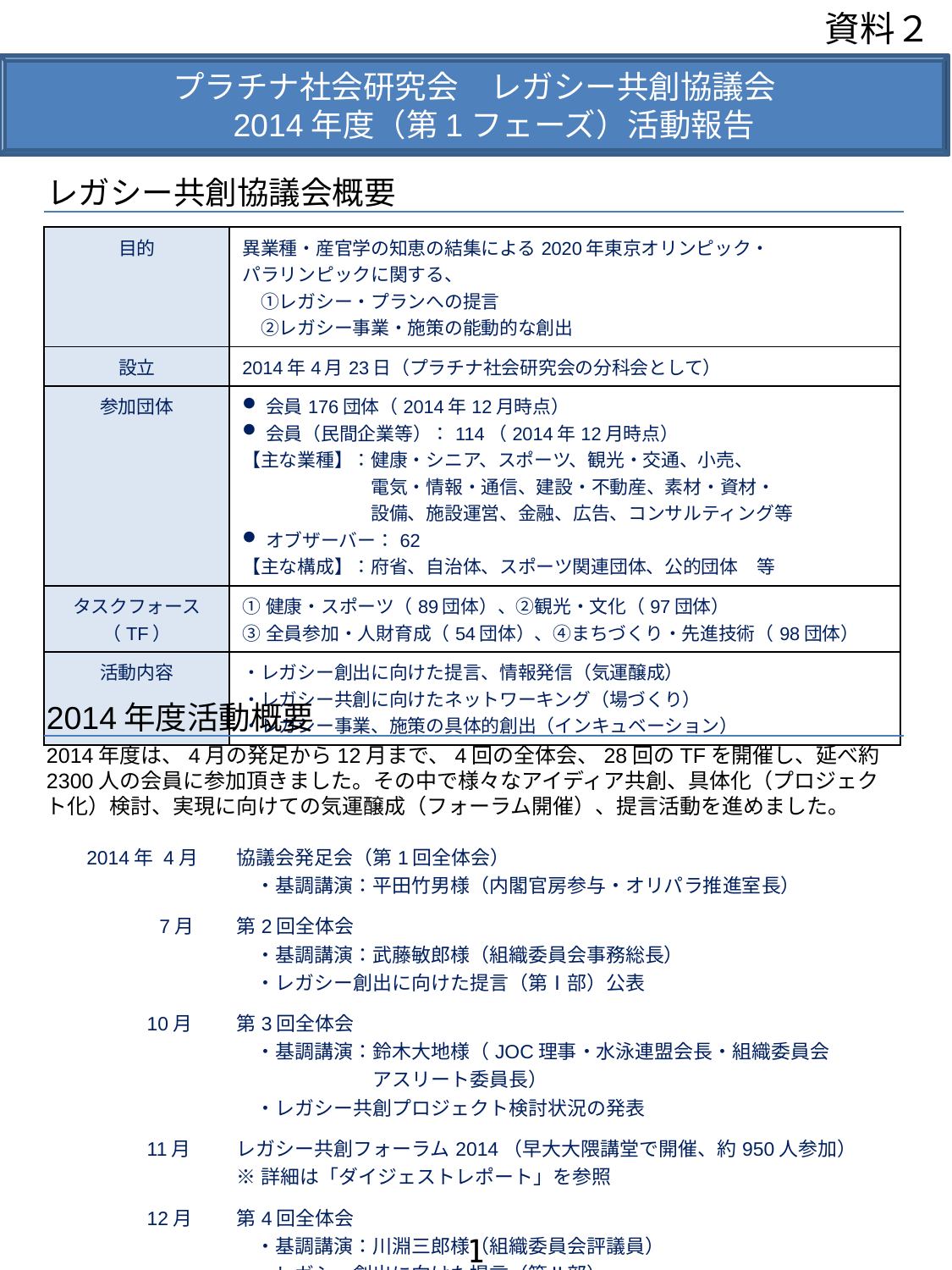

資料２
プラチナ社会研究会　レガシー共創協議会
　2014年度（第1フェーズ）活動報告
レガシー共創協議会概要
| 目的 | 異業種・産官学の知恵の結集による2020年東京オリンピック・ パラリンピックに関する、 　①レガシー・プランへの提言 　②レガシー事業・施策の能動的な創出 |
| --- | --- |
| 設立 | 2014年4月23日（プラチナ社会研究会の分科会として） |
| 参加団体 | 会員176団体（2014年12月時点） 会員（民間企業等）：114（2014年12月時点） 【主な業種】：健康・シニア、スポーツ、観光・交通、小売、 　　　　　　　電気・情報・通信、建設・不動産、素材・資材・ 　　　　　　　設備、施設運営、金融、広告、コンサルティング等 オブザーバー：62 【主な構成】：府省、自治体、スポーツ関連団体、公的団体　等 |
| タスクフォース （TF） | ①健康・スポーツ（89団体）、②観光・文化（97団体） ③全員参加・人財育成（54団体）、④まちづくり・先進技術（98団体） |
| 活動内容 | ・レガシー創出に向けた提言、情報発信（気運醸成） ・レガシー共創に向けたネットワーキング（場づくり） ・レガシー事業、施策の具体的創出（インキュベーション） |
# 2014年度活動概要
2014年度は、4月の発足から12月まで、4回の全体会、28回のTFを開催し、延べ約2300人の会員に参加頂きました。その中で様々なアイディア共創、具体化（プロジェクト化）検討、実現に向けての気運醸成（フォーラム開催）、提言活動を進めました。
| 2014年 4月 | 協議会発足会（第1回全体会） 　・基調講演：平田竹男様（内閣官房参与・オリパラ推進室長） |
| --- | --- |
| 7月 | 第2回全体会 　・基調講演：武藤敏郎様（組織委員会事務総長） 　・レガシー創出に向けた提言（第Ⅰ部）公表 |
| 10月 | 第3回全体会 　・基調講演：鈴木大地様（JOC理事・水泳連盟会長・組織委員会 　　　　　　　アスリート委員長） 　・レガシー共創プロジェクト検討状況の発表 |
| 11月 | レガシー共創フォーラム2014（早大大隈講堂で開催、約950人参加） ※詳細は「ダイジェストレポート」を参照 |
| 12月 | 第4回全体会 　・基調講演：川淵三郎様（組織委員会評議員） 　・レガシー創出に向けた提言（第Ⅱ部） |
1